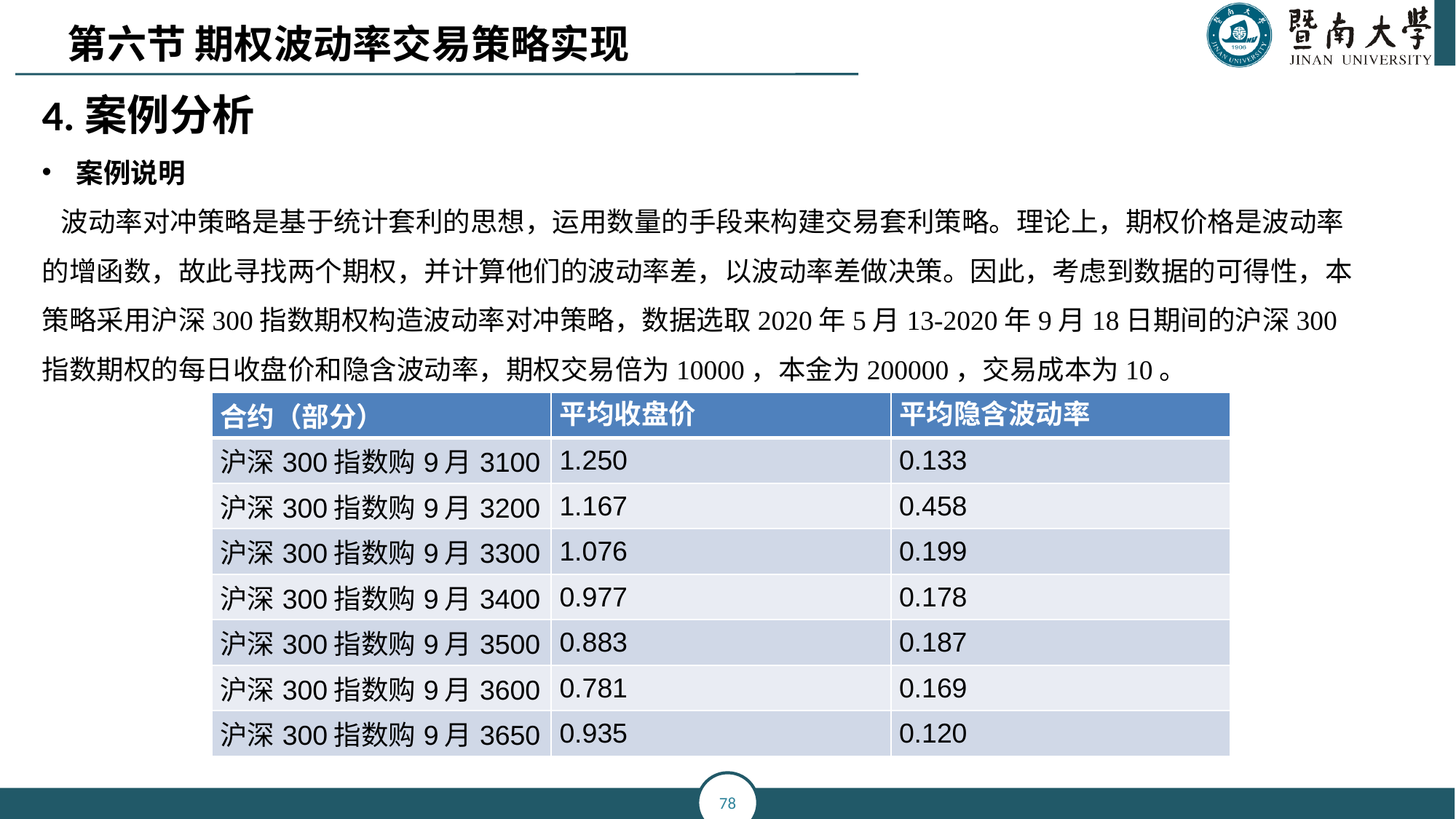

第六节 期权波动率交易策略实现
4.案例分析
案例说明
  波动率对冲策略是基于统计套利的思想，运用数量的手段来构建交易套利策略。理论上，期权价格是波动率的增函数，故此寻找两个期权，并计算他们的波动率差，以波动率差做决策。因此，考虑到数据的可得性，本策略采用沪深300指数期权构造波动率对冲策略，数据选取2020年5月13-2020年9月18日期间的沪深300指数期权的每日收盘价和隐含波动率，期权交易倍为10000，本金为200000，交易成本为10。
| 合约（部分） | 平均收盘价 | 平均隐含波动率 |
| --- | --- | --- |
| 沪深300指数购9月3100 | 1.250 | 0.133 |
| 沪深300指数购9月3200 | 1.167 | 0.458 |
| 沪深300指数购9月3300 | 1.076 | 0.199 |
| 沪深300指数购9月3400 | 0.977 | 0.178 |
| 沪深300指数购9月3500 | 0.883 | 0.187 |
| 沪深300指数购9月3600 | 0.781 | 0.169 |
| 沪深300指数购9月3650 | 0.935 | 0.120 |